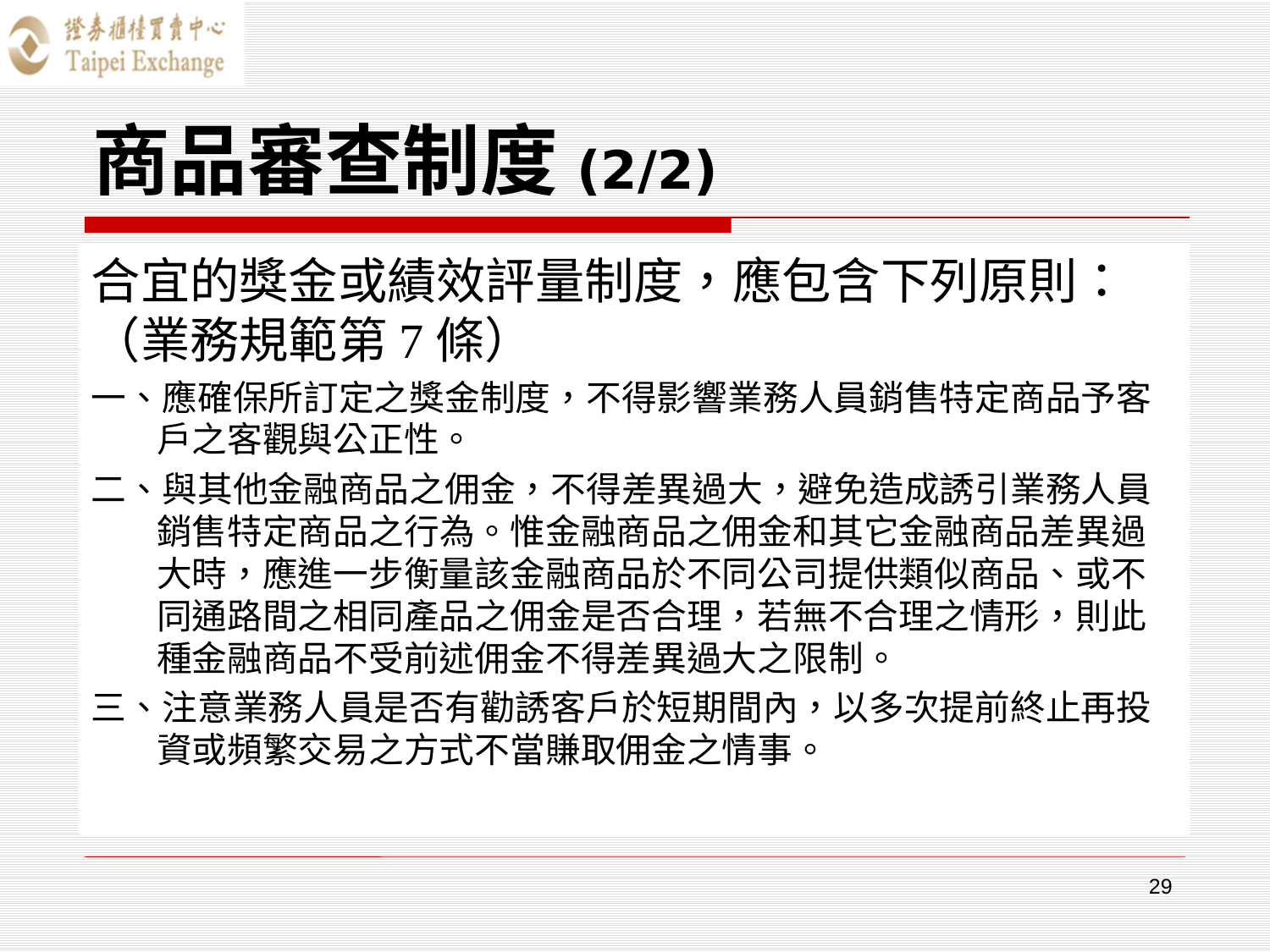

# 商品審查制度(2/2)
合宜的獎金或績效評量制度，應包含下列原則：（業務規範第7條）
一、應確保所訂定之獎金制度，不得影響業務人員銷售特定商品予客戶之客觀與公正性。
二、與其他金融商品之佣金，不得差異過大，避免造成誘引業務人員銷售特定商品之行為。惟金融商品之佣金和其它金融商品差異過大時，應進一步衡量該金融商品於不同公司提供類似商品、或不同通路間之相同產品之佣金是否合理，若無不合理之情形，則此種金融商品不受前述佣金不得差異過大之限制。
三、注意業務人員是否有勸誘客戶於短期間內，以多次提前終止再投資或頻繁交易之方式不當賺取佣金之情事。
29